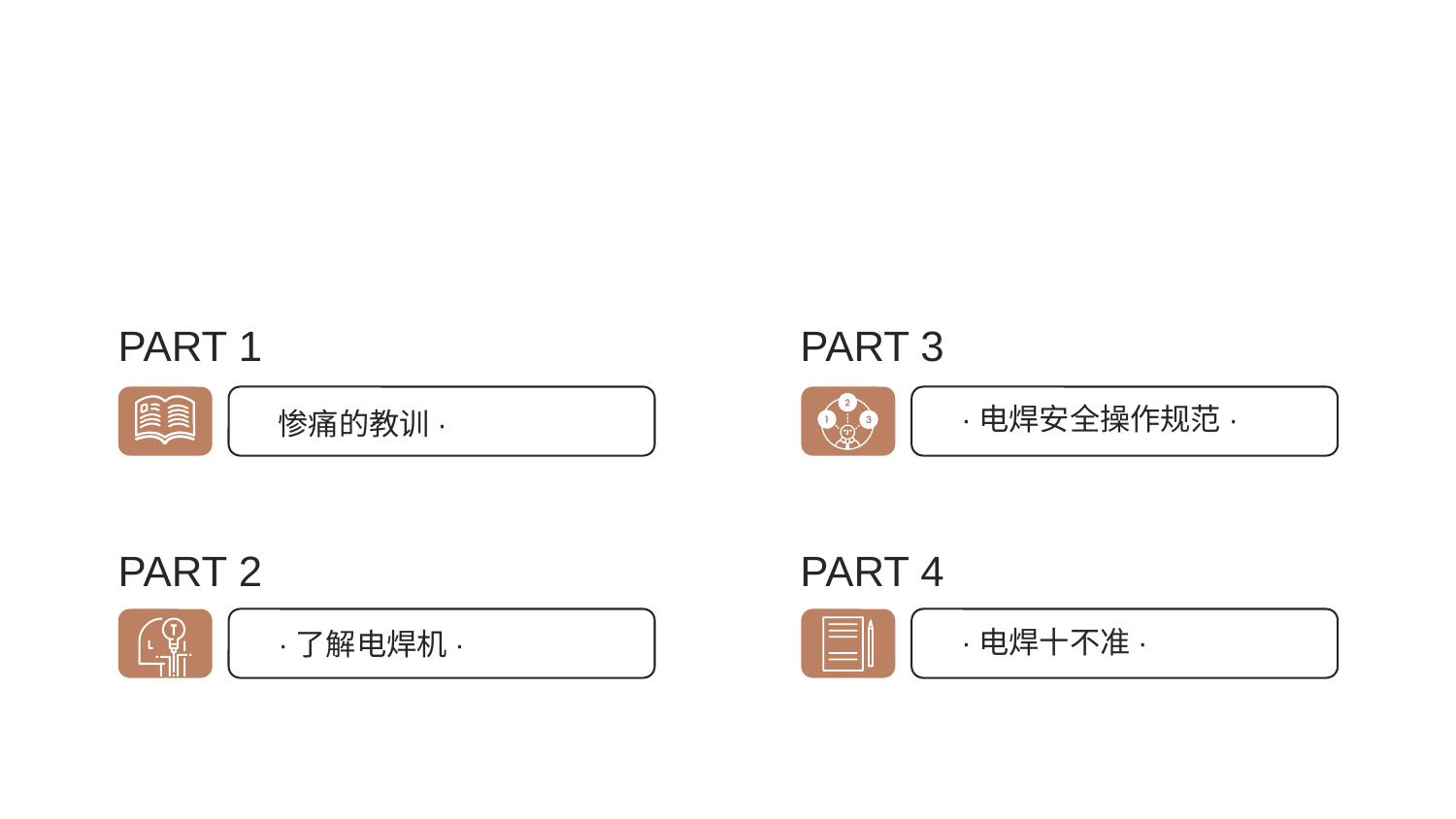

CONTENTS

PART 1
PART 3

·电焊安全操作规范·

惨痛的教训·
PART 2
PART 4

·电焊十不准·

·了解电焊机·